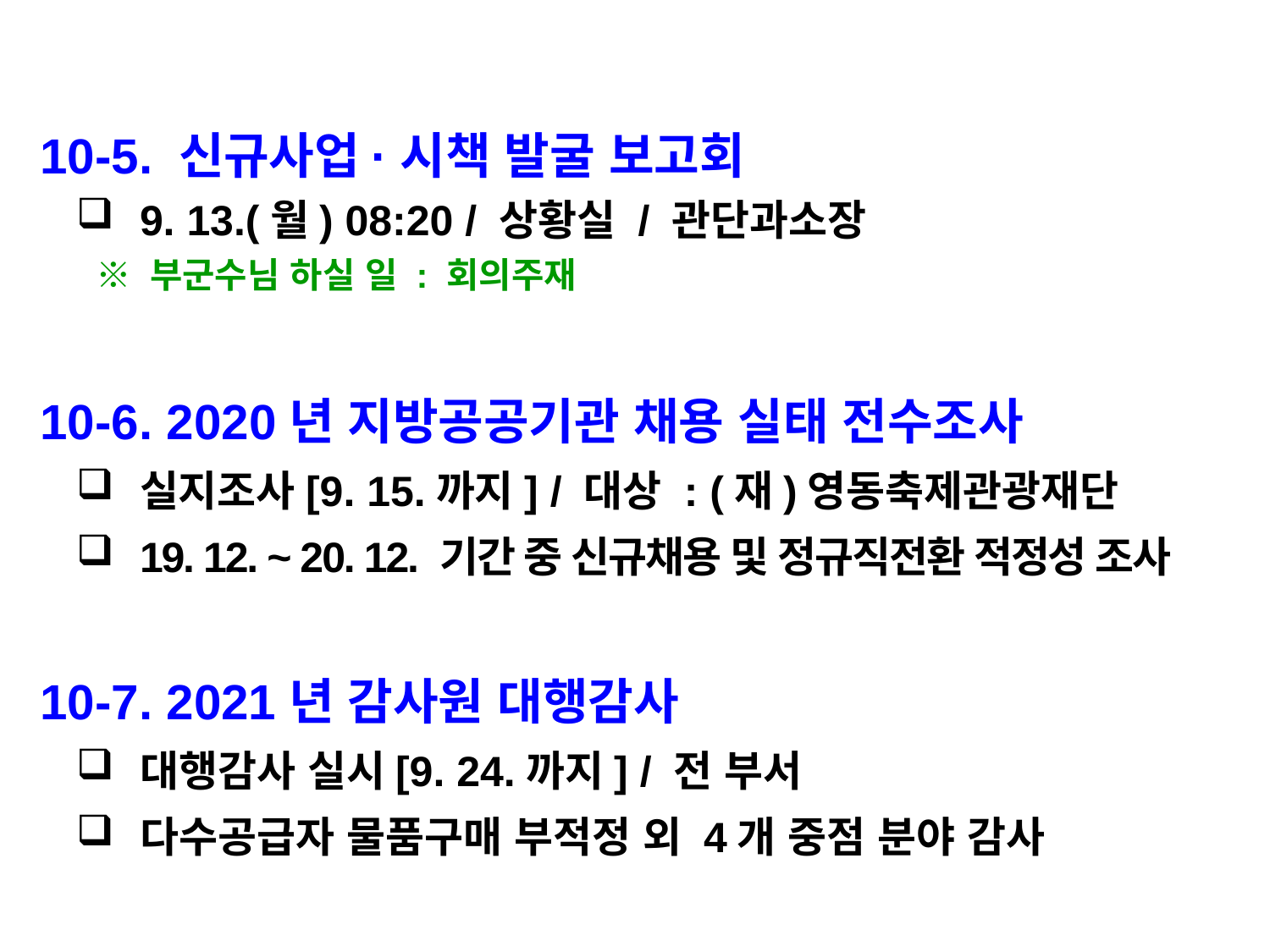

10-5. 신규사업·시책 발굴 보고회
9. 13.(월) 08:20 / 상황실 / 관단과소장
  ※ 부군수님 하실 일 : 회의주재
  10-6. 2020년 지방공공기관 채용 실태 전수조사
실지조사[9. 15.까지] / 대상 : (재)영동축제관광재단
19. 12. ~ 20. 12. 기간 중 신규채용 및 정규직전환 적정성 조사
  10-7. 2021년 감사원 대행감사
대행감사 실시[9. 24.까지] / 전 부서
다수공급자 물품구매 부적정 외 4개 중점 분야 감사